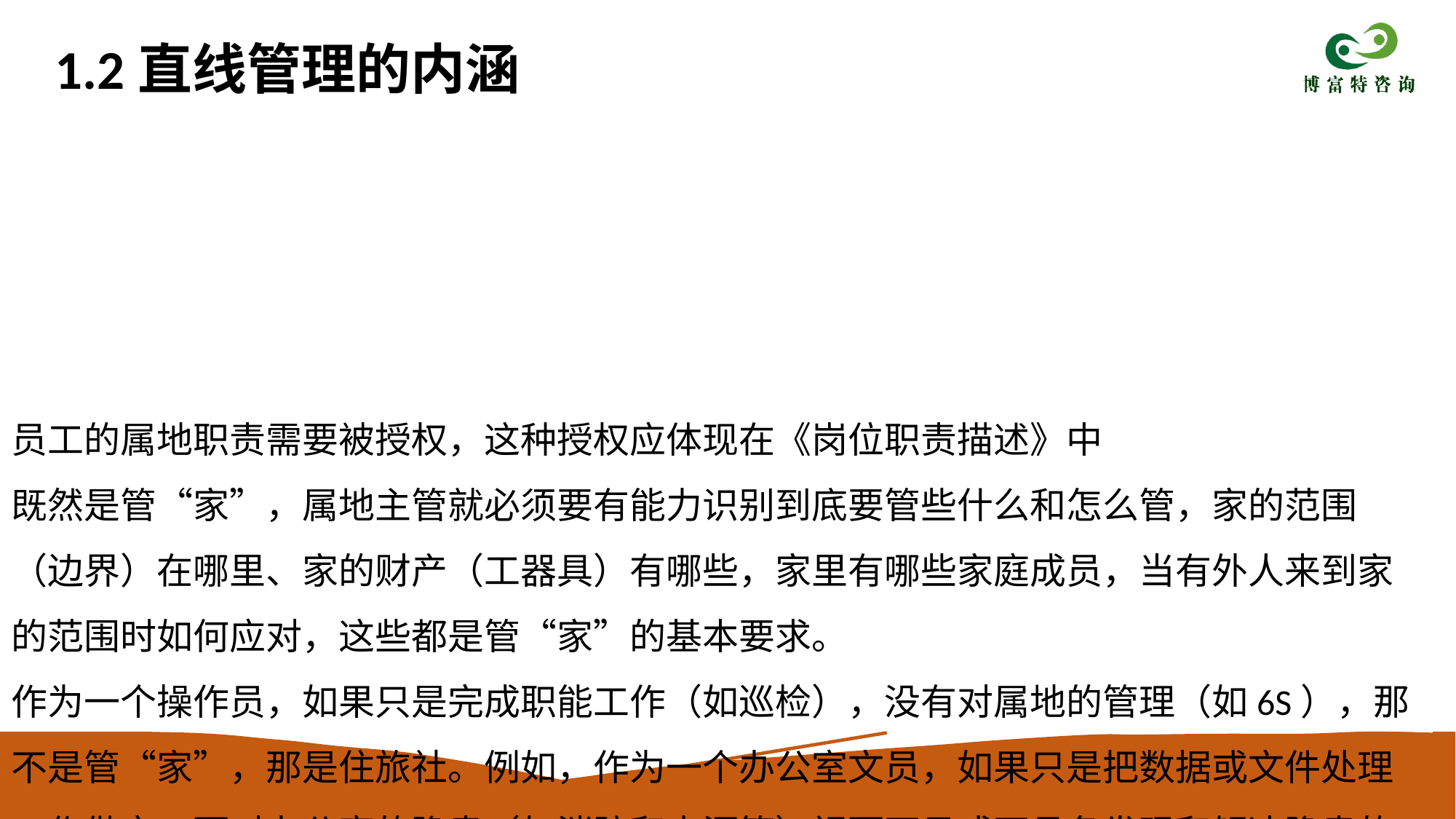

1.2直线管理的内涵
# 员工的属地职责需要被授权，这种授权应体现在《岗位职责描述》中 既然是管“家”，属地主管就必须要有能力识别到底要管些什么和怎么管，家的范围（边界）在哪里、家的财产（工器具）有哪些，家里有哪些家庭成员，当有外人来到家的范围时如何应对，这些都是管“家”的基本要求。
作为一个操作员，如果只是完成职能工作（如巡检），没有对属地的管理（如6S），那不是管“家”，那是住旅社。例如，作为一个办公室文员，如果只是把数据或文件处理工作做完，而对办公室的隐患（如消防和电源等）视而不见或不具备发现和解决隐患的能力，同样也是仅以住旅社的心态在工作。